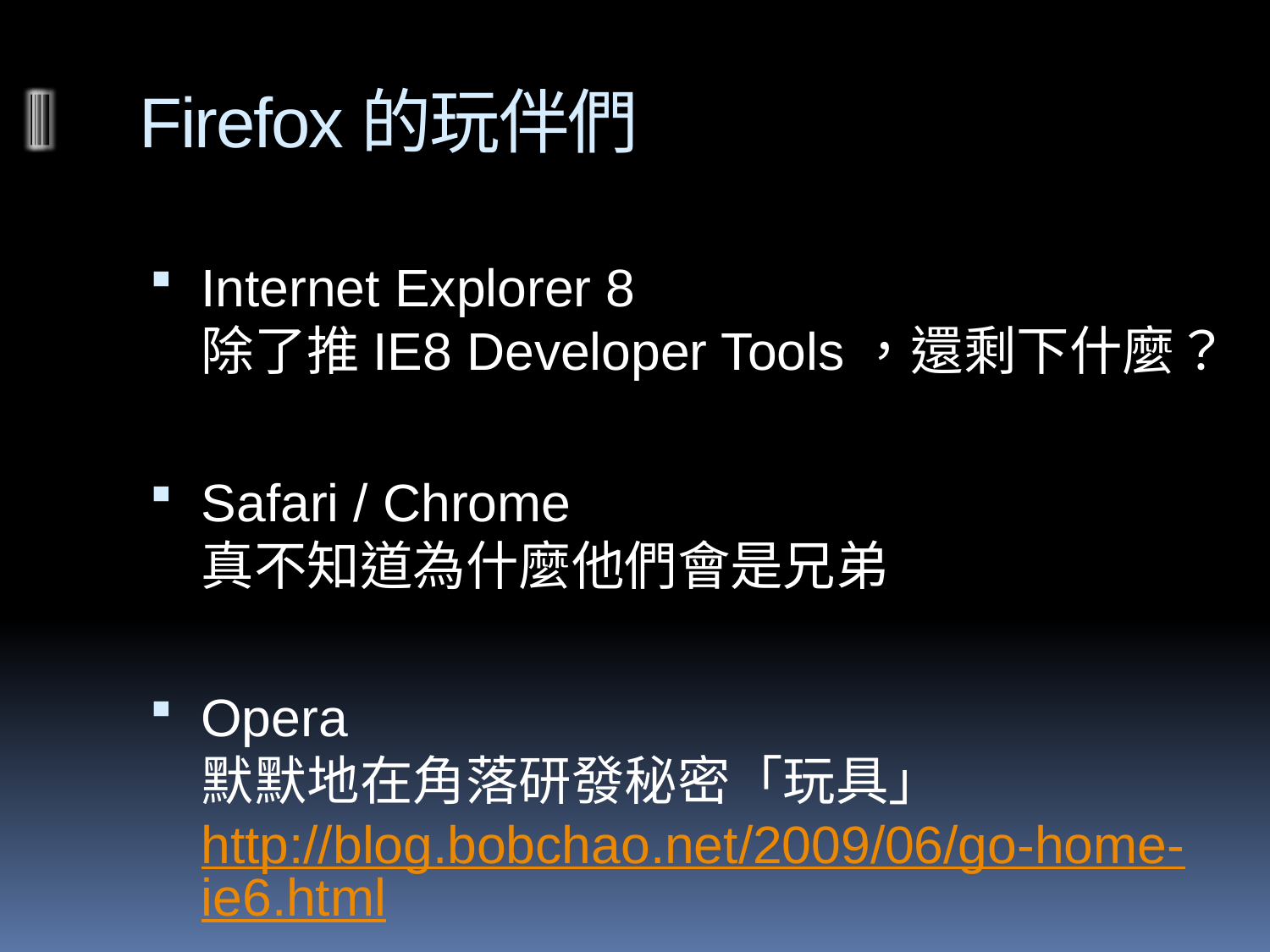

# Firefox的玩伴們
Internet Explorer 8
除了推IE8 Developer Tools，還剩下什麼？

Safari / Chrome
真不知道為什麼他們會是兄弟

Opera
默默地在角落研發秘密「玩具」
http://blog.bobchao.net/2009/06/go-home-ie6.html